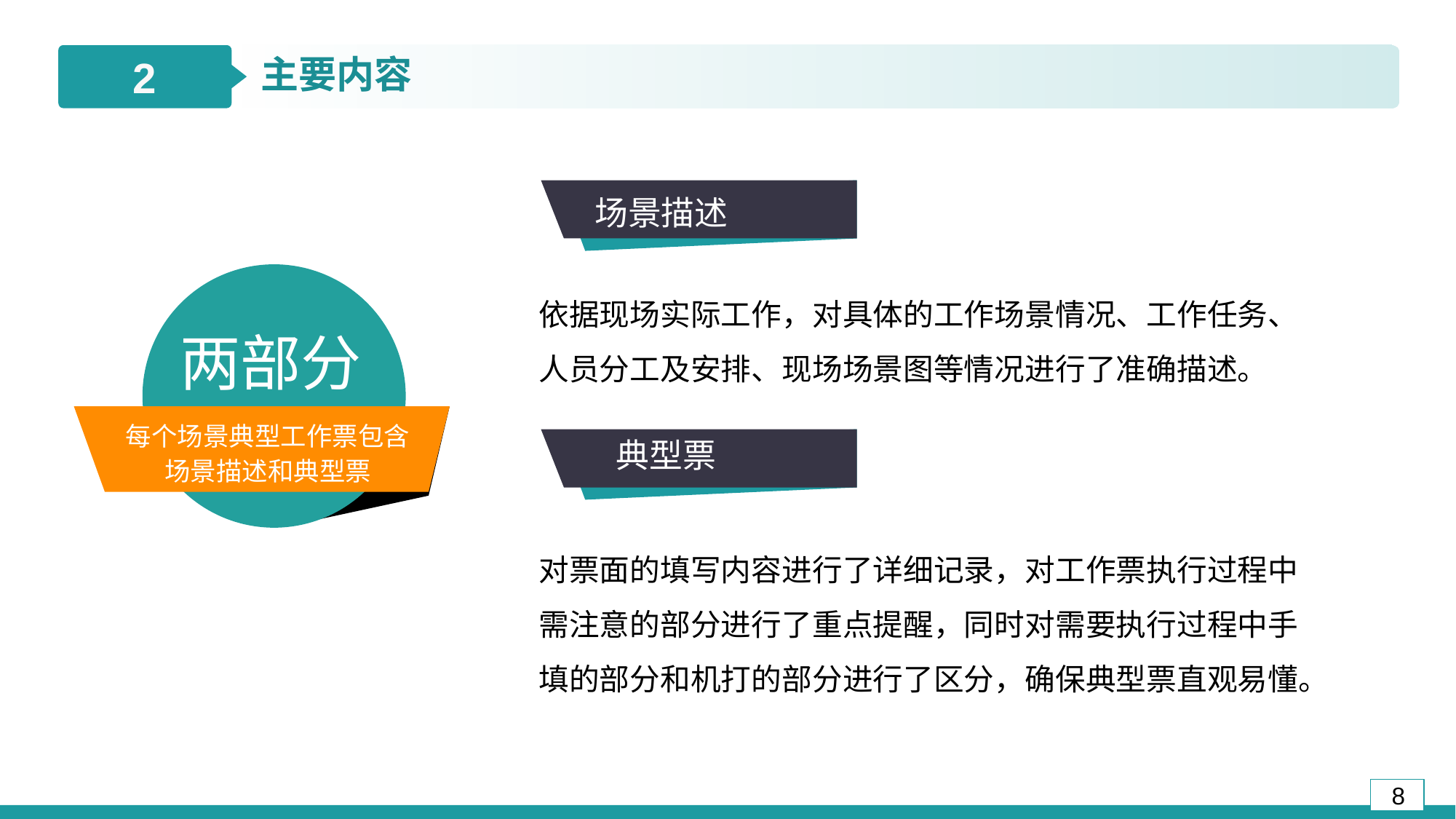

2
主要内容

场景描述

依据现场实际工作，对具体的工作场景情况、工作任务、人员分工及安排、现场场景图等情况进行了准确描述。
两部分

每个场景典型工作票包含
场景描述和典型票
典型票

对票面的填写内容进行了详细记录，对工作票执行过程中需注意的部分进行了重点提醒，同时对需要执行过程中手填的部分和机打的部分进行了区分，确保典型票直观易懂。